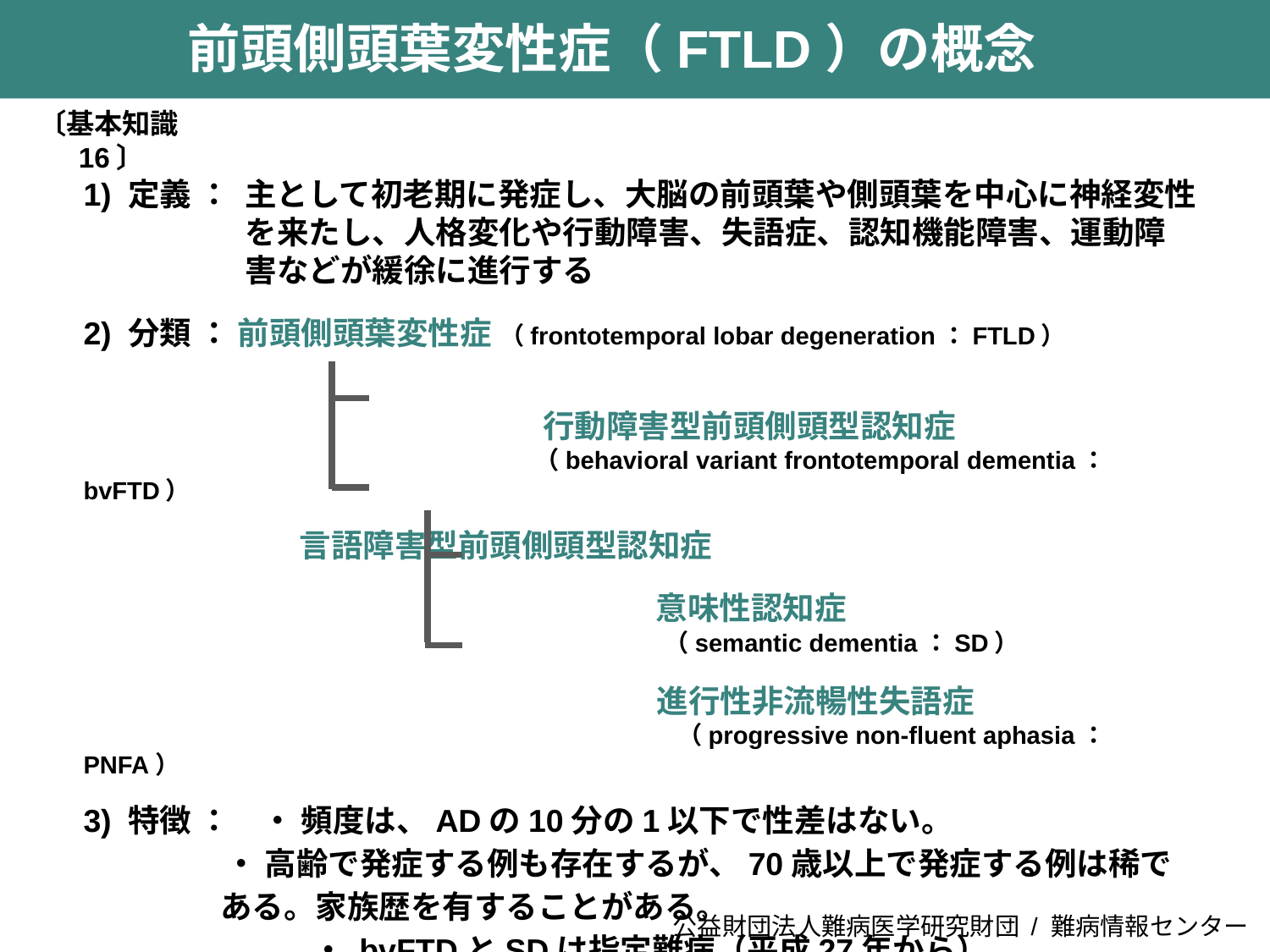

前頭側頭葉変性症（FTLD）の概念
〔基本知識16〕
1) 定義 ：  主として初老期に発症し、大脳の前頭葉や側頭葉を中心に神経変性を来たし、人格変化や行動障害、失語症、認知機能障害、運動障害などが緩徐に進行する
2) 分類 ： 前頭側頭葉変性症 （frontotemporal lobar degeneration：FTLD）
　　　　　　　　　　　　　行動障害型前頭側頭型認知症
　　　　　　　　　　　　　　　　　　 （behavioral variant frontotemporal dementia：bvFTD）
                             言語障害型前頭側頭型認知症
　　　　　　　　　　　　　　　　 意味性認知症
　　　 　　　　　　　　　　　　　　　　　　　　 （semantic dementia：SD）
　　　　　　　　　　　　　　　　 進行性非流暢性失語症
　　　　　　　　　　　　　　　　　　　　　　　　（progressive non-fluent aphasia：PNFA）
3) 特徴 ：　・ 頻度は、ADの10分の1以下で性差はない。
　        　   ・ 高齢で発症する例も存在するが、70歳以上で発症する例は稀で
                  ある。家族歴を有することがある。
　　　　　　　 ・ bvFTDとSDは指定難病（平成27年から）
公益財団法人難病医学研究財団 / 難病情報センター